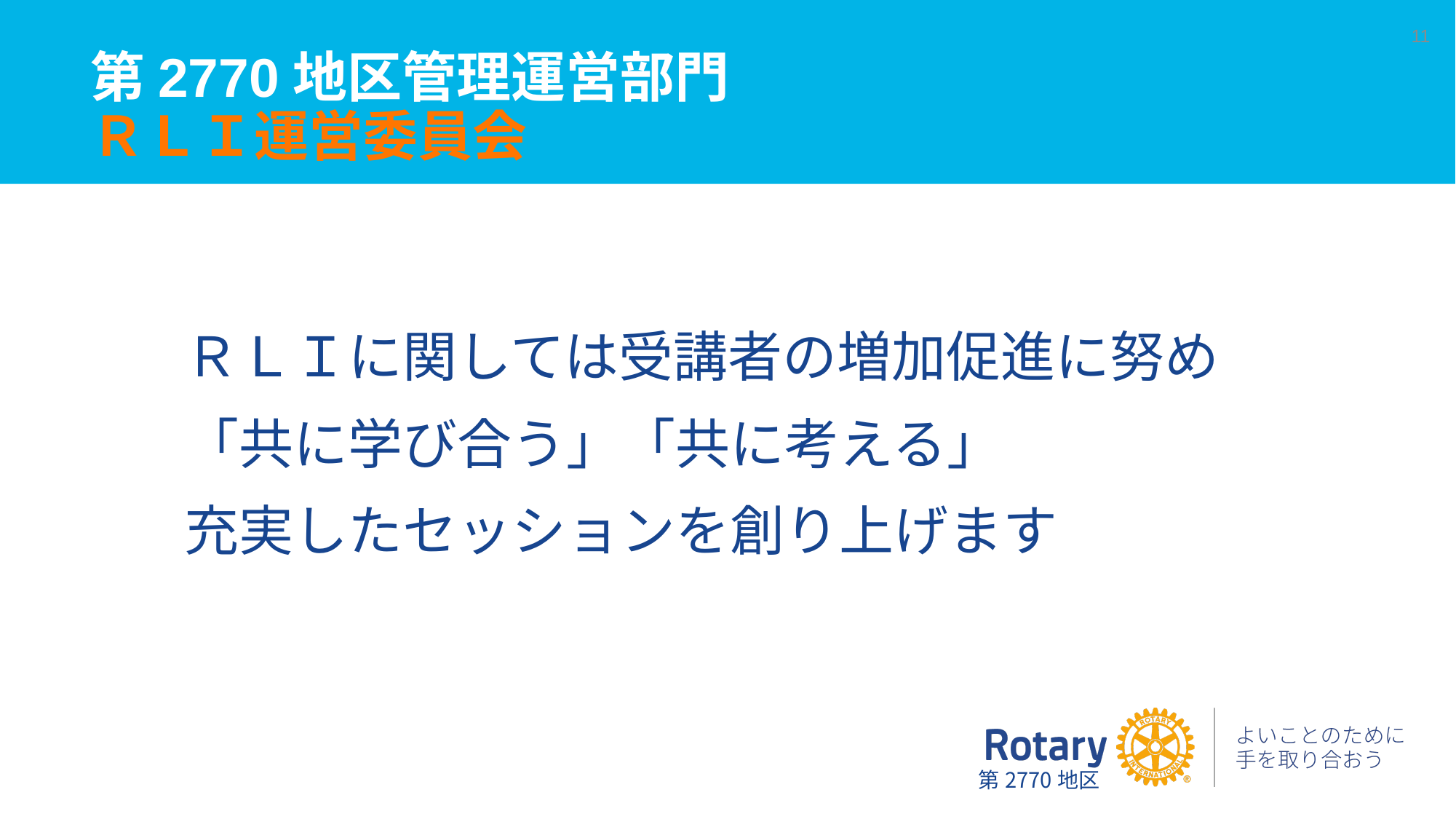

11
# 第2770地区管理運営部門 ＲＬＩ運営委員会
ＲＬＩに関しては受講者の増加促進に努め
「共に学び合う」「共に考える」
充実したセッションを創り上げます